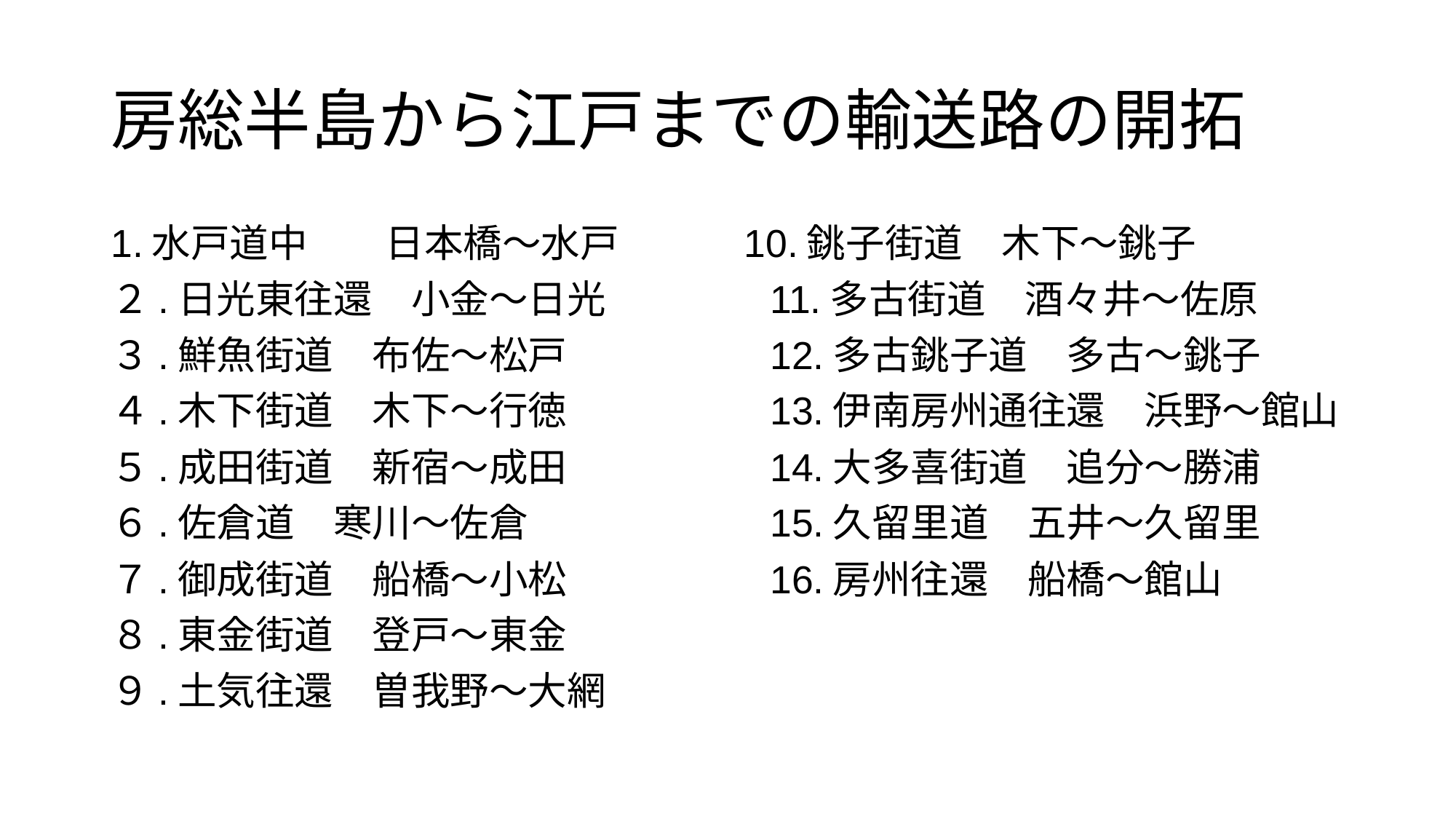

# 房総半島から江戸までの輸送路の開拓
1.水戸道中　　日本橋～水戸　　　10.銚子街道　木下～銚子
２.日光東往還　小金～日光　　　　11.多古街道　酒々井～佐原
３.鮮魚街道　布佐～松戸　　　　　12.多古銚子道　多古～銚子
４.木下街道　木下～行徳　　　　　13.伊南房州通往還　浜野～館山
５.成田街道　新宿～成田　　　　　14.大多喜街道　追分～勝浦
６.佐倉道　寒川～佐倉　　　　　　15.久留里道　五井～久留里
７.御成街道　船橋～小松　　　　　16.房州往還　船橋～館山
８.東金街道　登戸～東金
９.土気往還　曽我野～大網